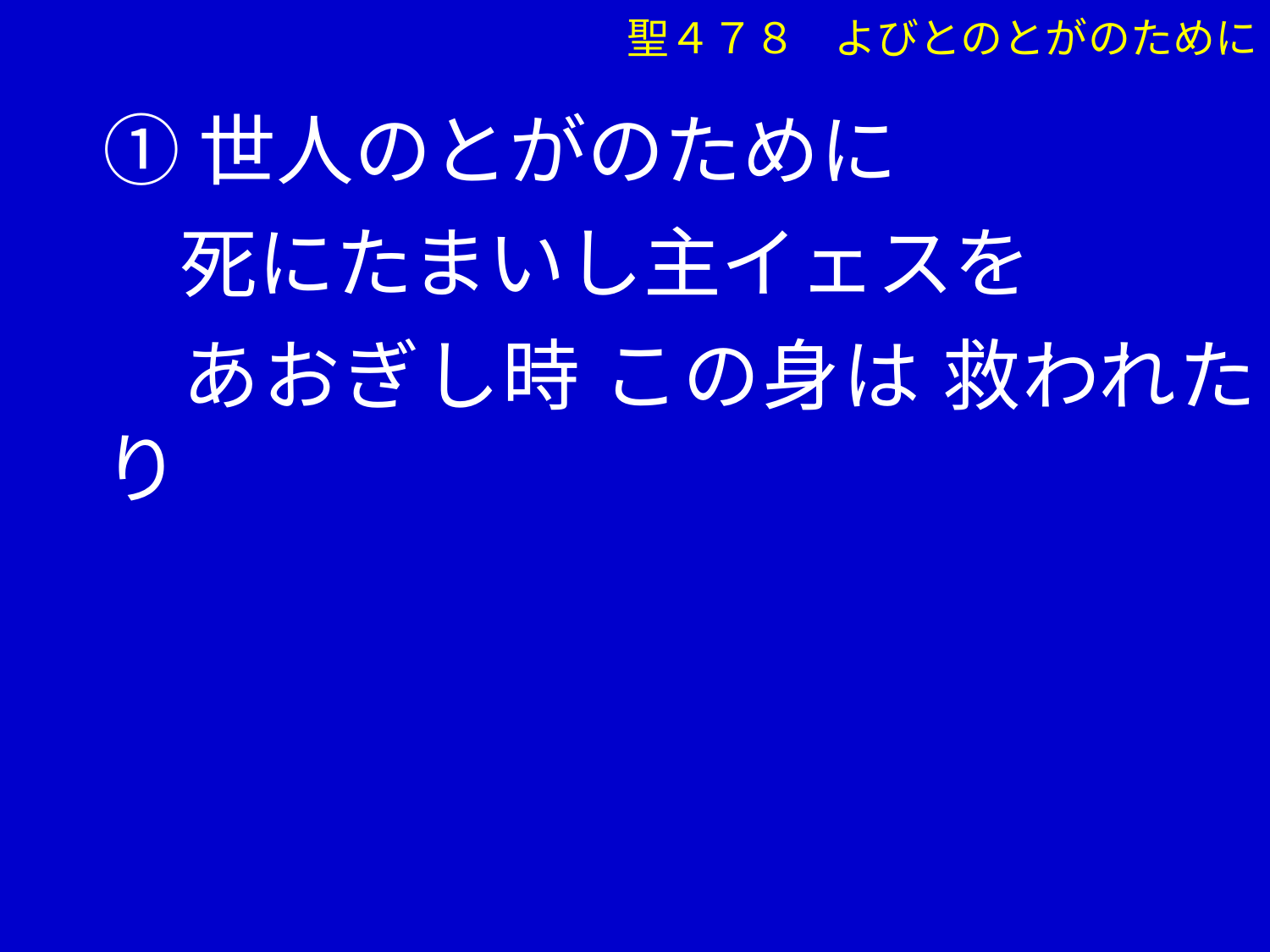

①世人のとがのために
　死にたまいし主イェスを
　あおぎし時 この身は 救われたり

聖４７８    よびとのとがのために